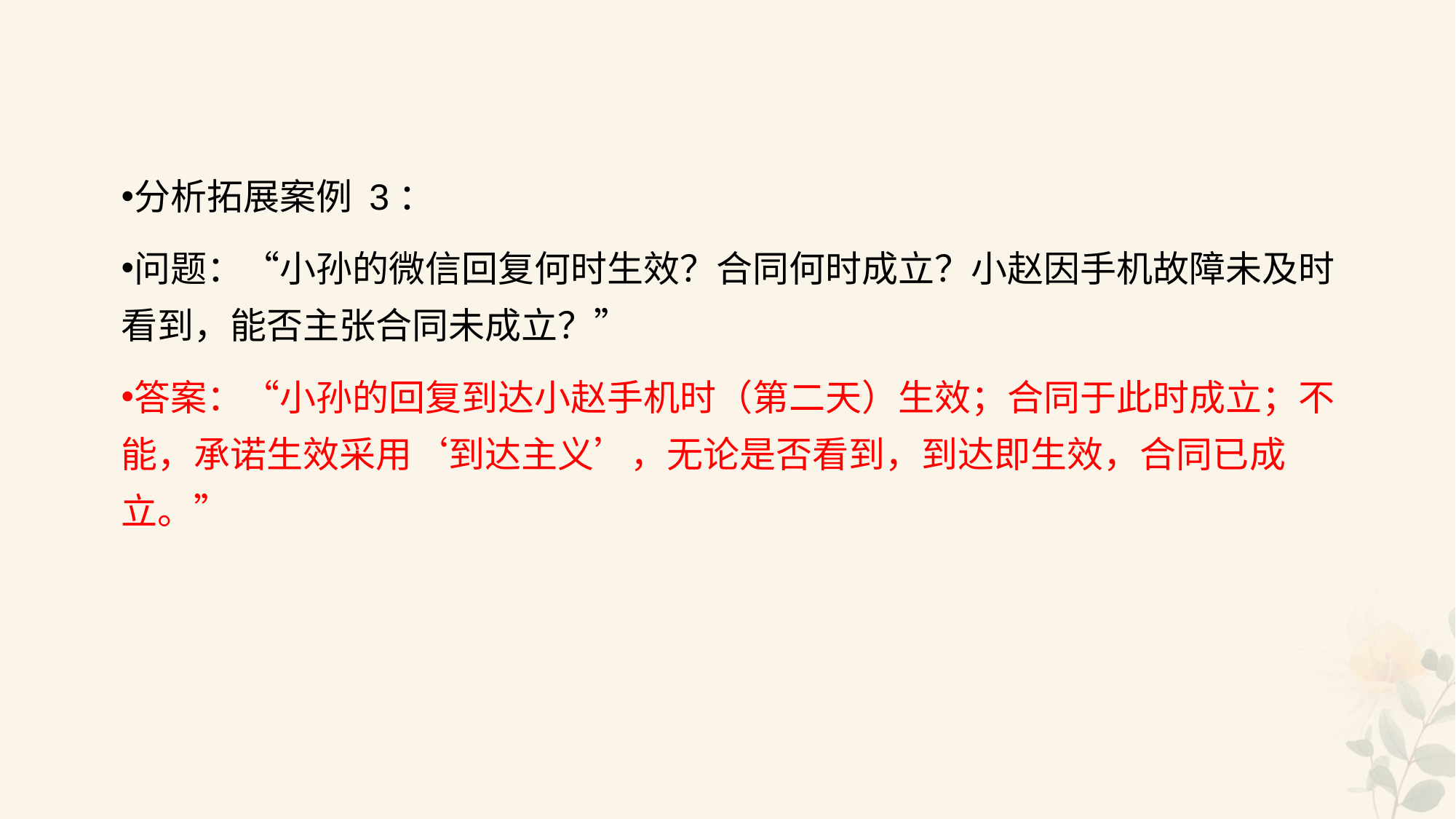

#
分析拓展案例 3：
问题：“小孙的微信回复何时生效？合同何时成立？小赵因手机故障未及时看到，能否主张合同未成立？”
答案：“小孙的回复到达小赵手机时（第二天）生效；合同于此时成立；不能，承诺生效采用‘到达主义’，无论是否看到，到达即生效，合同已成立。”